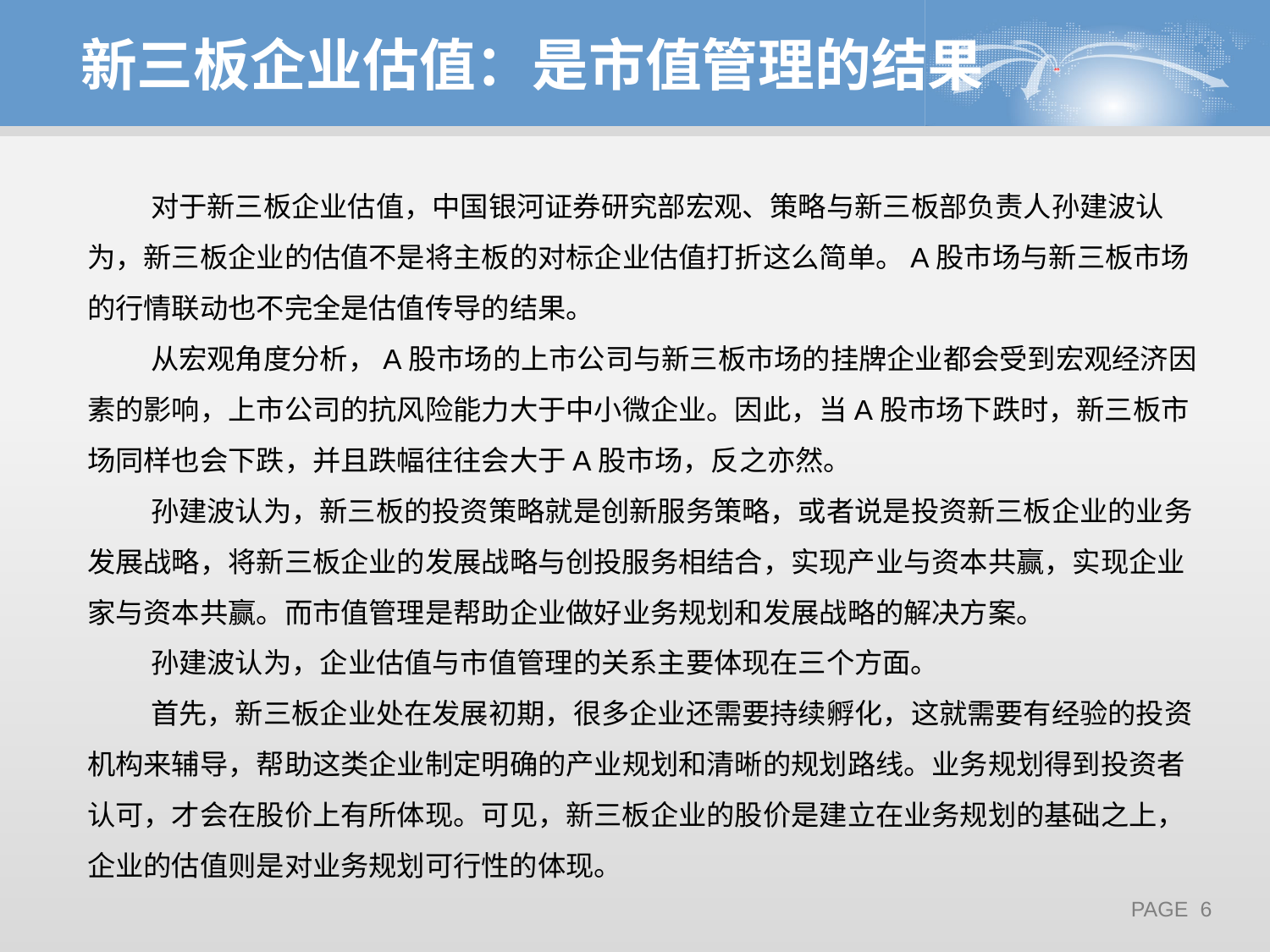

新三板企业估值：是市值管理的结果
对于新三板企业估值，中国银河证券研究部宏观、策略与新三板部负责人孙建波认为，新三板企业的估值不是将主板的对标企业估值打折这么简单。A股市场与新三板市场的行情联动也不完全是估值传导的结果。
从宏观角度分析，A股市场的上市公司与新三板市场的挂牌企业都会受到宏观经济因素的影响，上市公司的抗风险能力大于中小微企业。因此，当A股市场下跌时，新三板市场同样也会下跌，并且跌幅往往会大于A股市场，反之亦然。
孙建波认为，新三板的投资策略就是创新服务策略，或者说是投资新三板企业的业务发展战略，将新三板企业的发展战略与创投服务相结合，实现产业与资本共赢，实现企业家与资本共赢。而市值管理是帮助企业做好业务规划和发展战略的解决方案。
孙建波认为，企业估值与市值管理的关系主要体现在三个方面。
首先，新三板企业处在发展初期，很多企业还需要持续孵化，这就需要有经验的投资机构来辅导，帮助这类企业制定明确的产业规划和清晰的规划路线。业务规划得到投资者认可，才会在股价上有所体现。可见，新三板企业的股价是建立在业务规划的基础之上，企业的估值则是对业务规划可行性的体现。